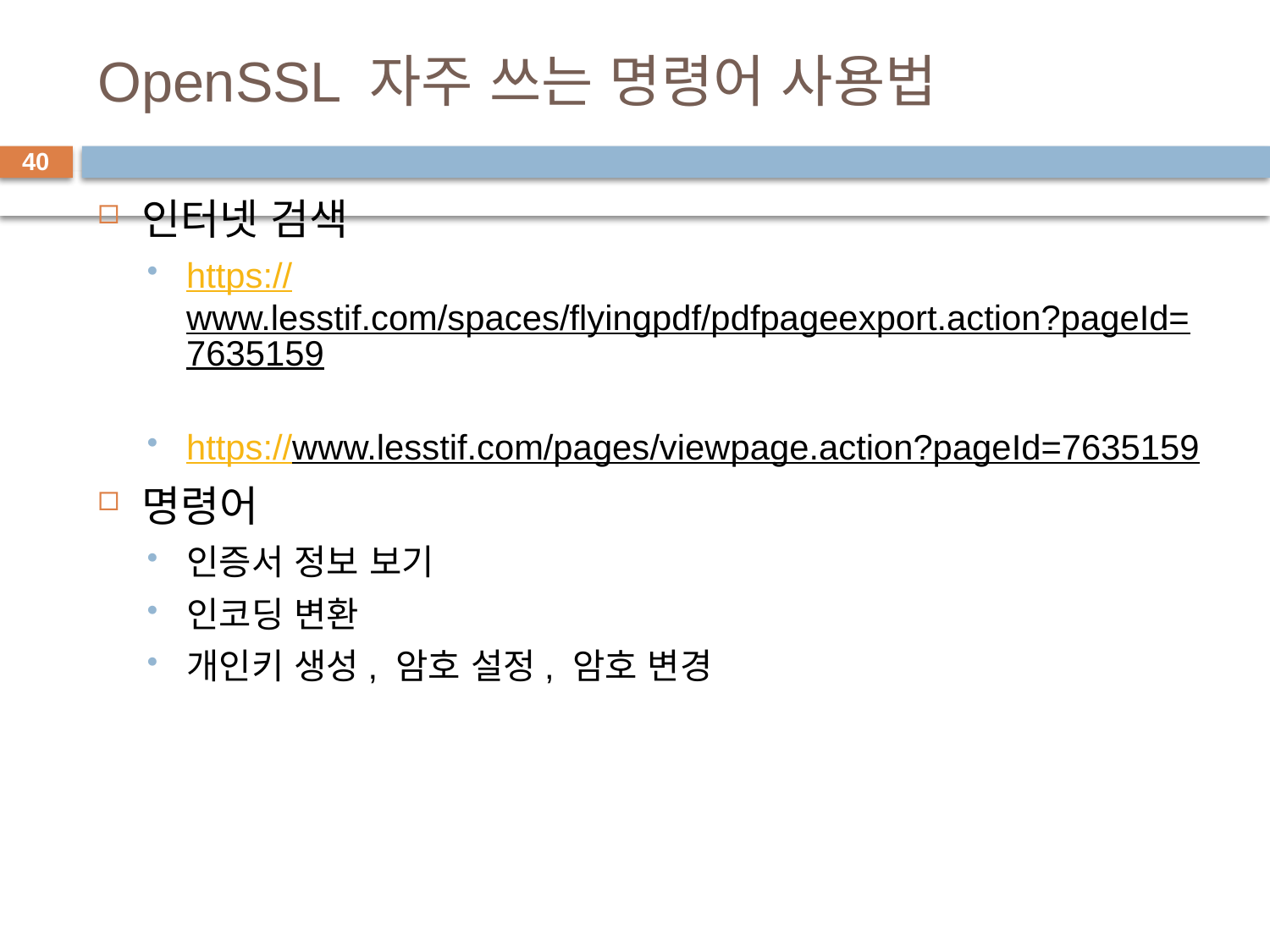

# OpenSSL 자주 쓰는 명령어 사용법
40
인터넷 검색
https://www.lesstif.com/spaces/flyingpdf/pdfpageexport.action?pageId=7635159
https://www.lesstif.com/pages/viewpage.action?pageId=7635159
명령어
인증서 정보 보기
인코딩 변환
개인키 생성, 암호 설정, 암호 변경